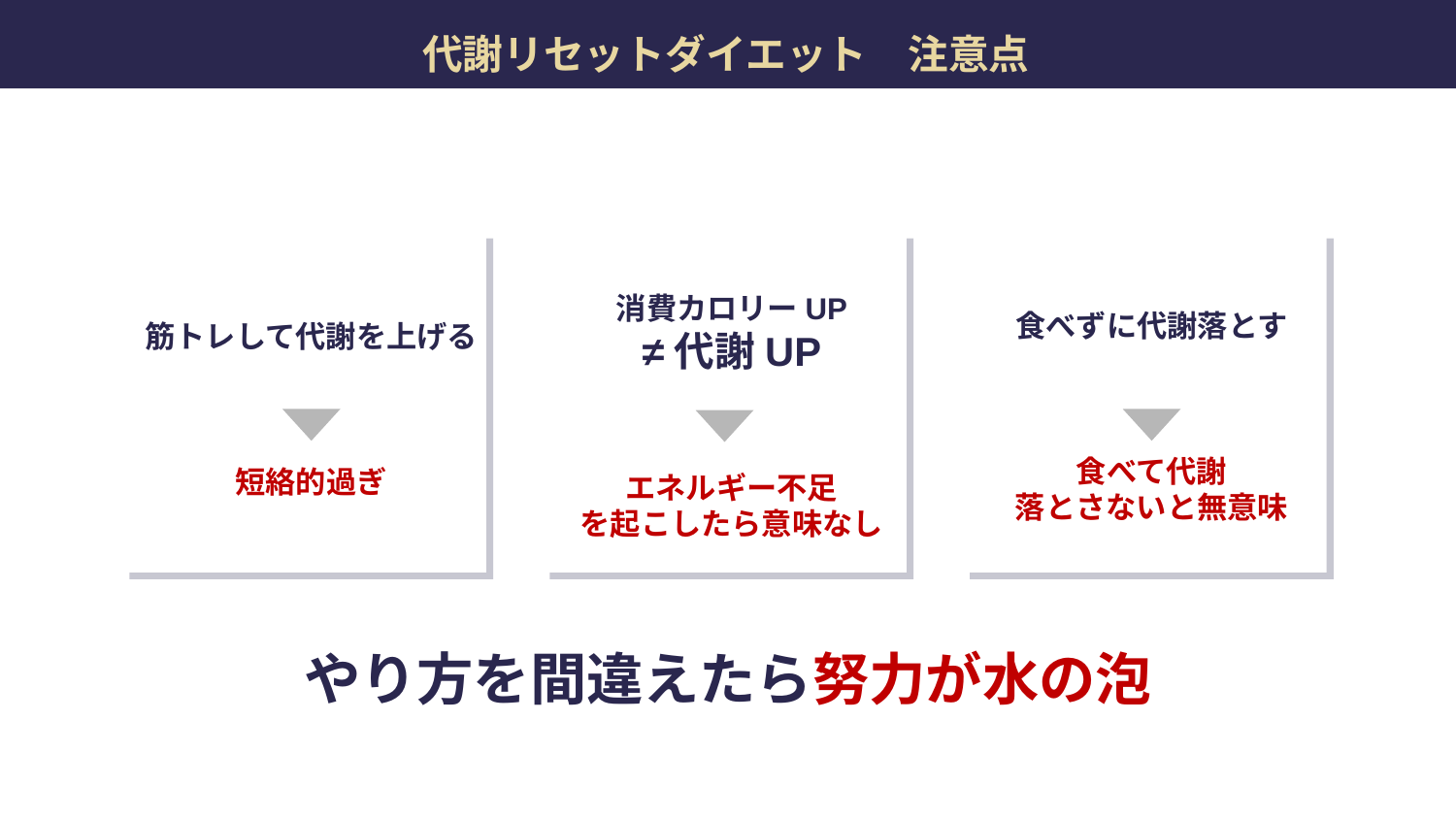

代謝リセットダイエット　注意点

筋トレして代謝を上げる

短絡的過ぎ
消費カロリーUP
≠代謝UP

エネルギー不足
を起こしたら意味なし
食べずに代謝落とす

食べて代謝
落とさないと無意味

やり方を間違えたら努力が水の泡